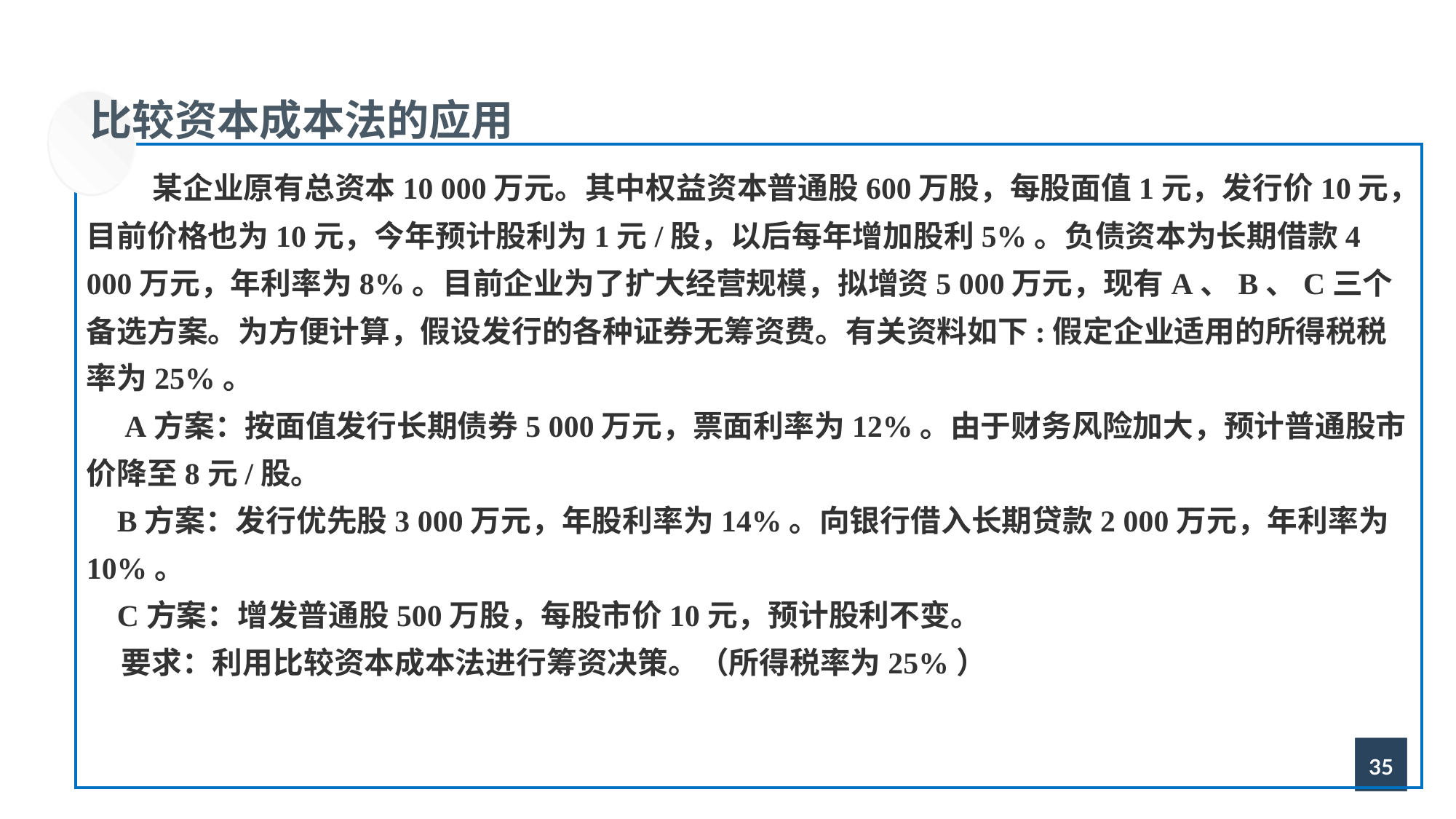

比较资本成本法的应用

       某企业原有总资本10 000万元。其中权益资本普通股600万股，每股面值1元，发行价10元，目前价格也为10元，今年预计股利为1元/股，以后每年增加股利5%。负债资本为长期借款4 000万元，年利率为8%。目前企业为了扩大经营规模，拟增资5 000万元，现有A、B、C三个备选方案。为方便计算，假设发行的各种证券无筹资费。有关资料如下:假定企业适用的所得税税率为25%。
     A方案：按面值发行长期债券5 000万元，票面利率为12%。由于财务风险加大，预计普通股市价降至8元/股。
    B方案：发行优先股3 000万元，年股利率为14%。向银行借入长期贷款2 000万元，年利率为10%。
    C方案：增发普通股500万股，每股市价10元，预计股利不变。
    要求：利用比较资本成本法进行筹资决策。（所得税率为25%）

35